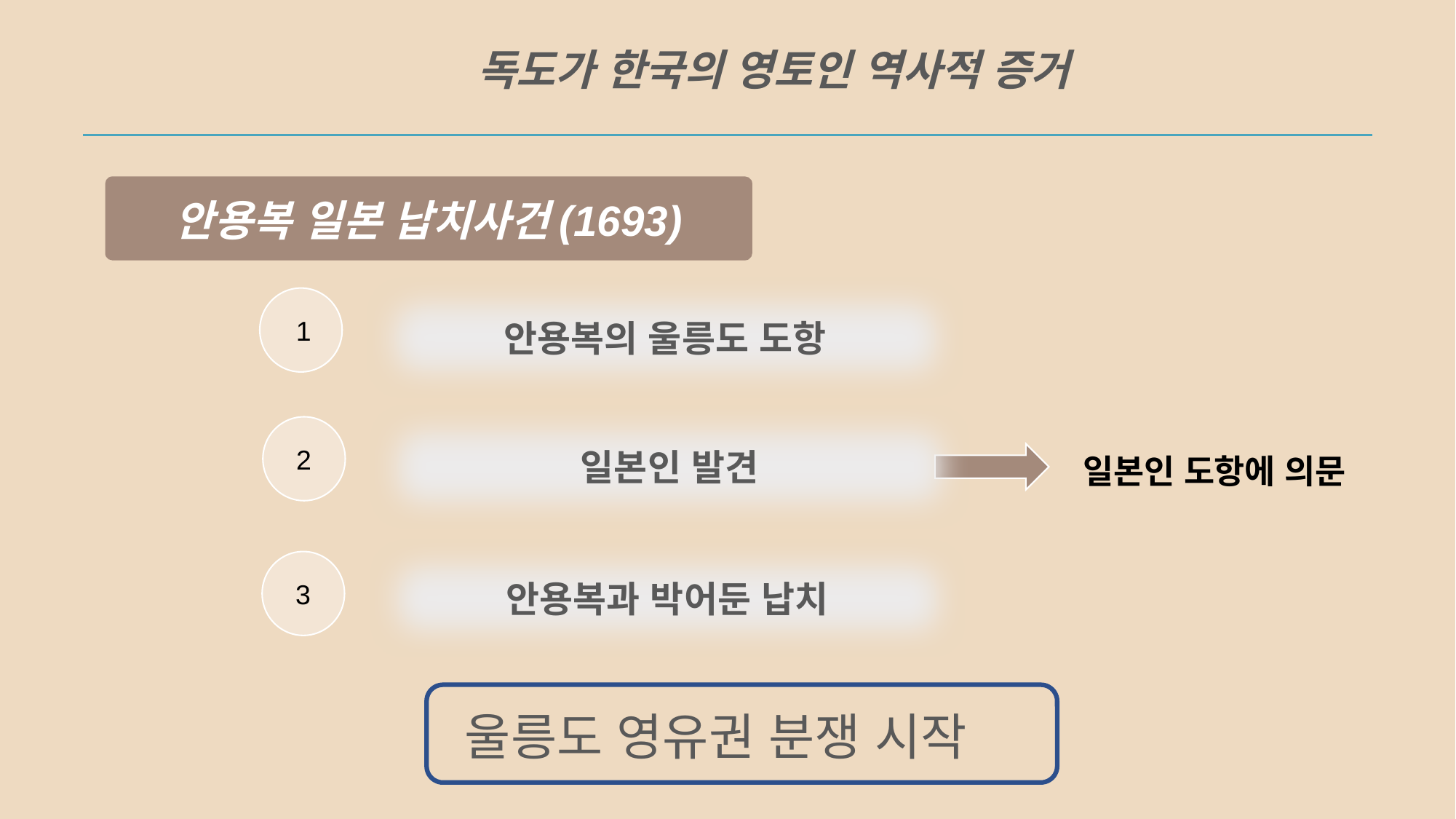

독도가 한국의 영토인 역사적 증거

안용복 일본 납치사건(1693)
안용복의 울릉도 도항

1
일본인 발견

2

일본인 도항에 의문
안용복과 박어둔 납치

3

울릉도 영유권 분쟁 시작